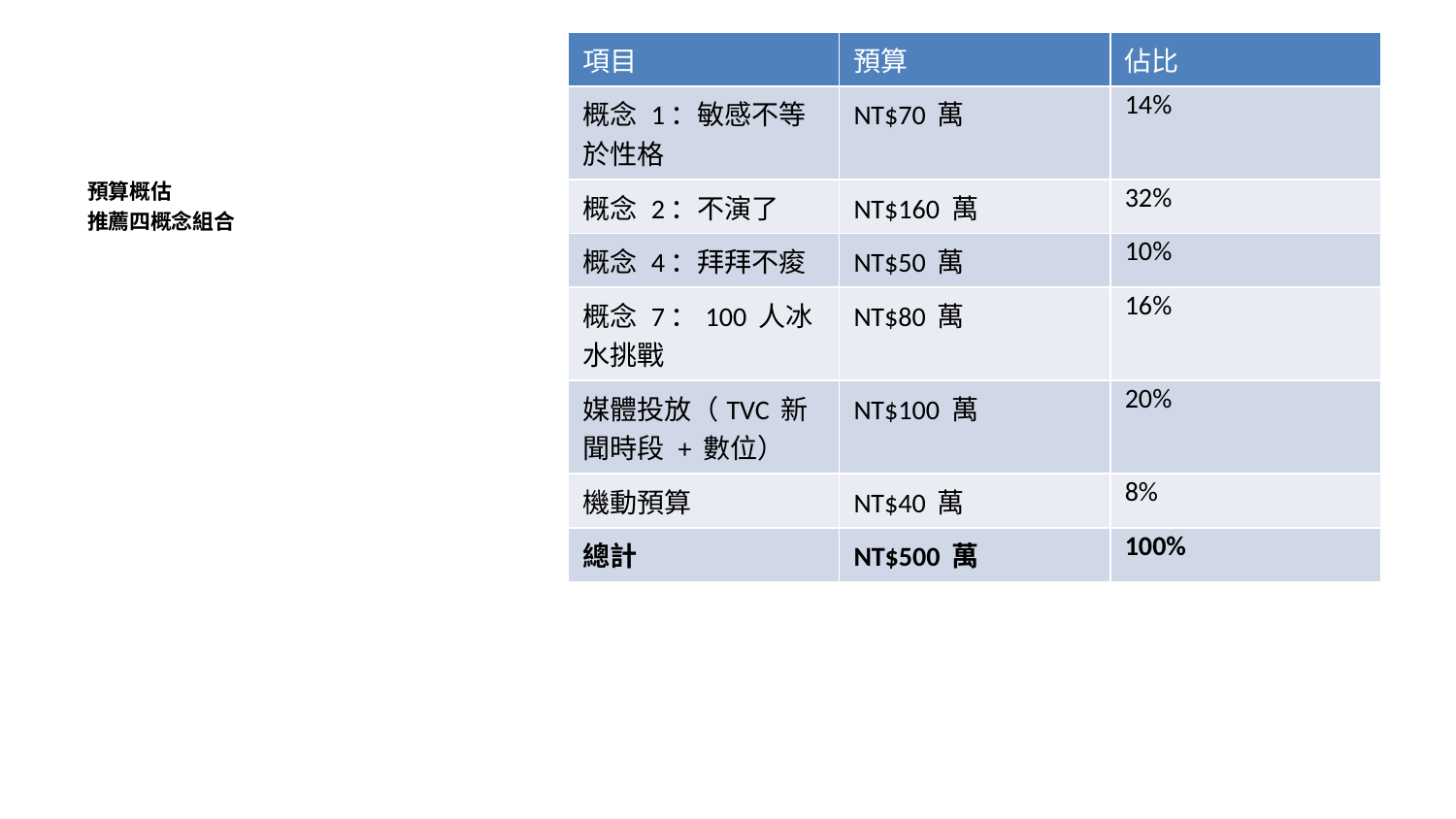

| 項目 | 預算 | 佔比 |
| --- | --- | --- |
| 概念 1：敏感不等於性格 | NT$70 萬 | 14% |
| 概念 2：不演了 | NT$160 萬 | 32% |
| 概念 4：拜拜不痠 | NT$50 萬 | 10% |
| 概念 7：100 人冰水挑戰 | NT$80 萬 | 16% |
| 媒體投放（TVC 新聞時段 + 數位） | NT$100 萬 | 20% |
| 機動預算 | NT$40 萬 | 8% |
| 總計 | NT$500 萬 | 100% |
預算概估
推薦四概念組合